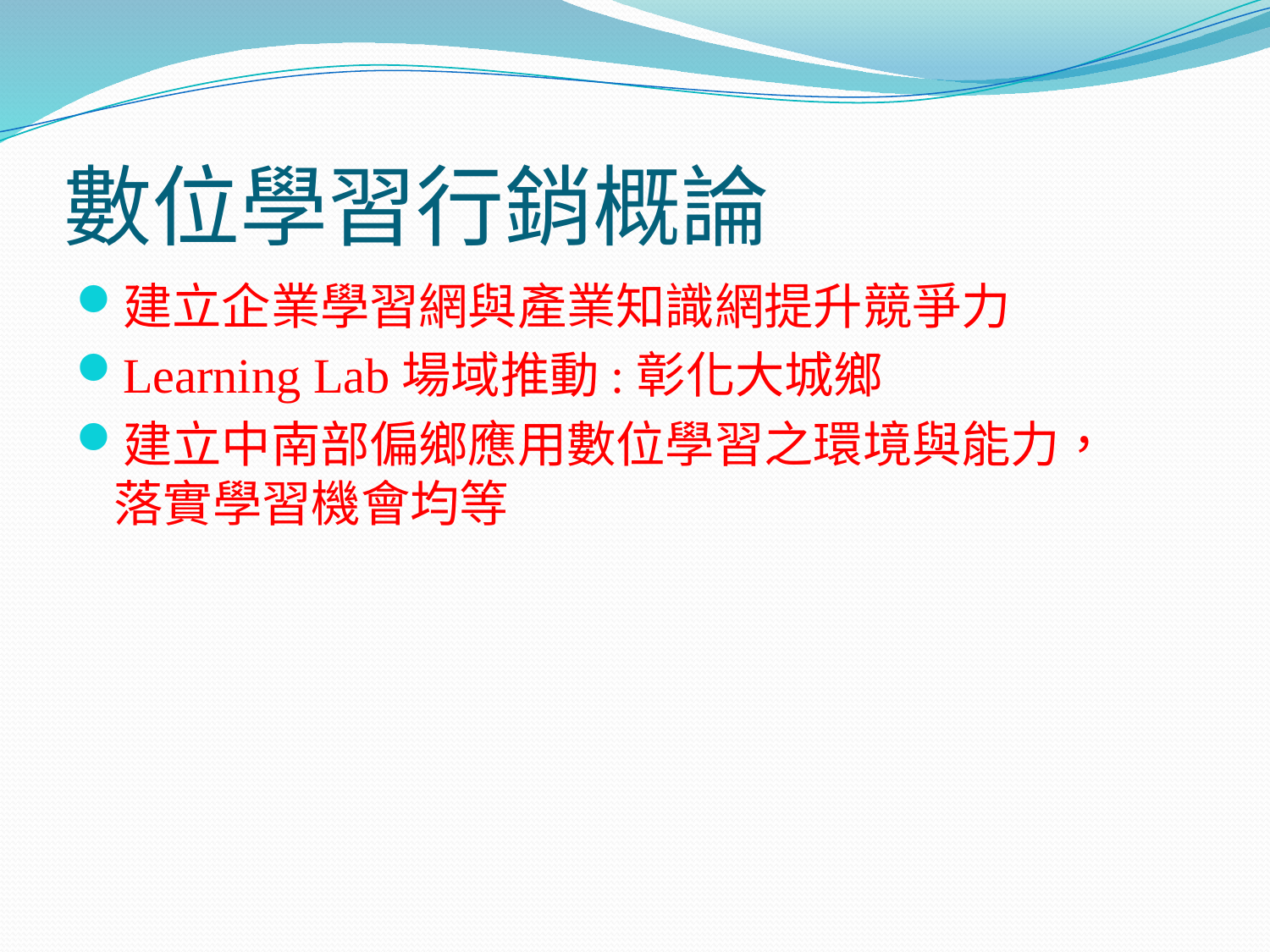

# 數位學習行銷概論
建立企業學習網與產業知識網提升競爭力
Learning Lab場域推動:彰化大城鄉
建立中南部偏鄉應用數位學習之環境與能力，
落實學習機會均等